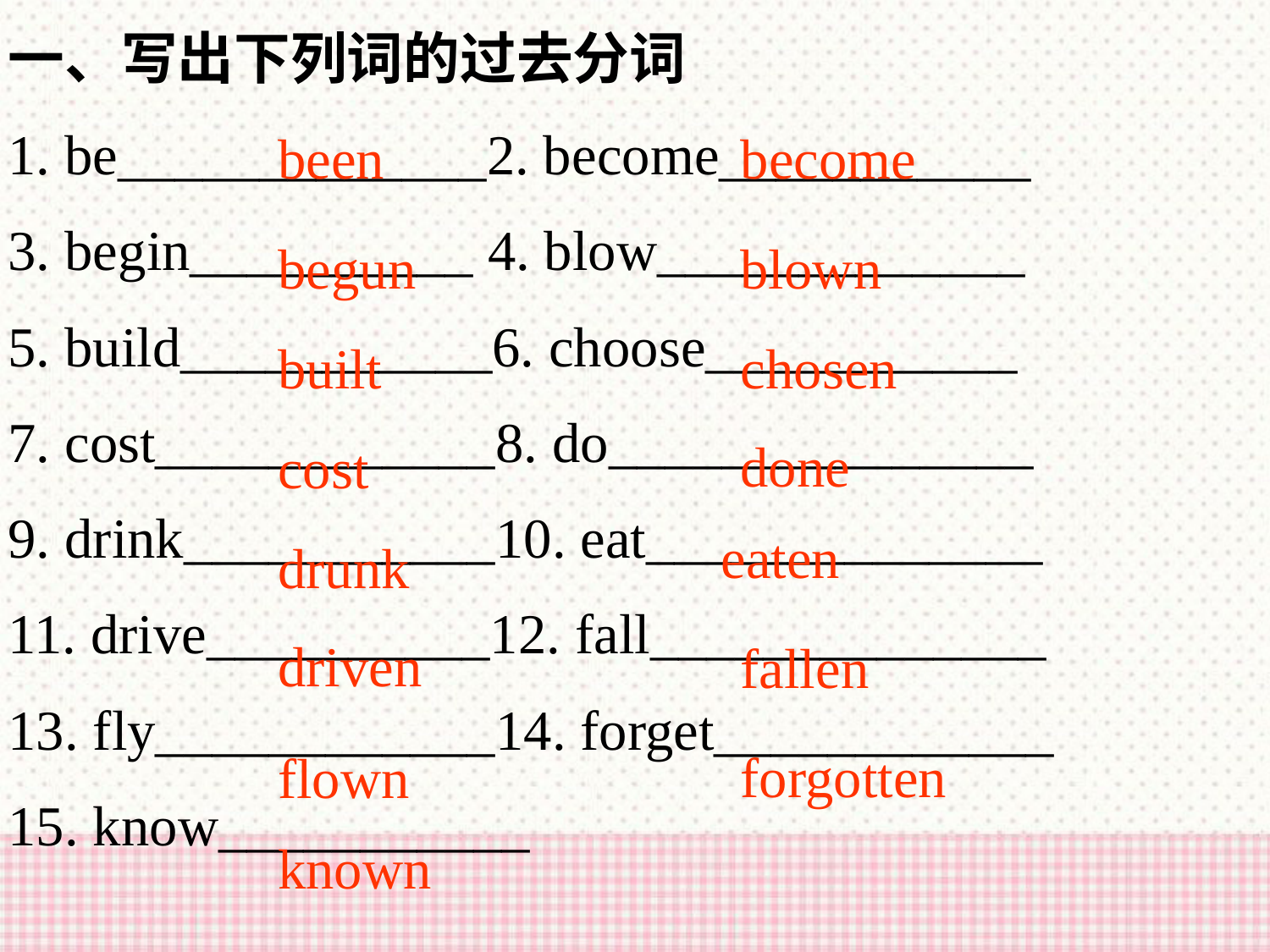

一、写出下列词的过去分词
1. be_____________2. become___________
3. begin__________ 4. blow_____________
5. build___________6. choose___________
7. cost____________8. do_______________
9. drink___________10. eat______________
11. drive__________12. fall______________
13. fly____________14. forget____________
15. know___________
been
become

begun
blown
built
chosen
done
cost
eaten
drunk

driven
fallen
forgotten

flown
known